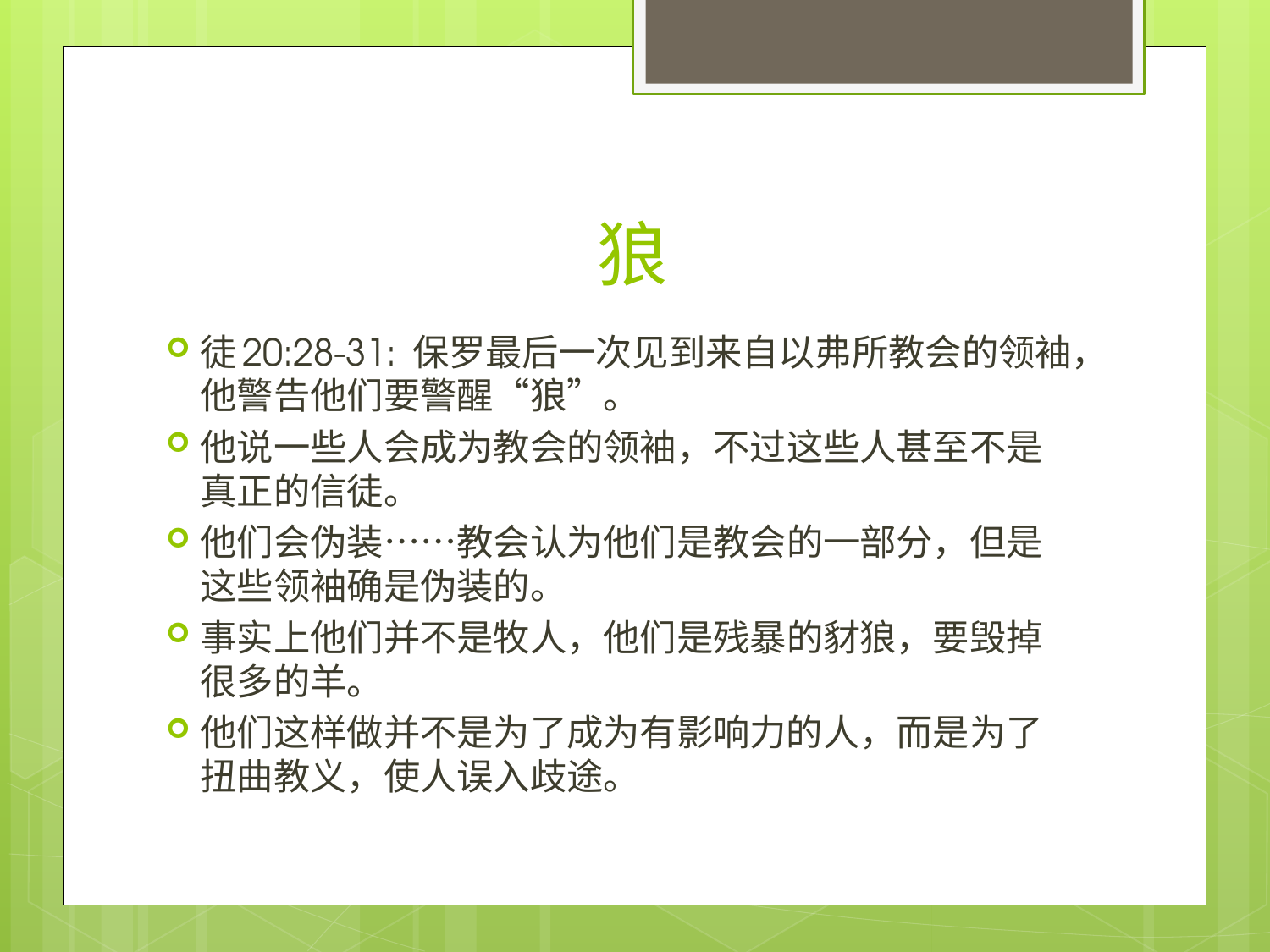

# 狼
徒20:28-31: 保罗最后一次见到来自以弗所教会的领袖，他警告他们要警醒“狼”。
他说一些人会成为教会的领袖，不过这些人甚至不是真正的信徒。
他们会伪装……教会认为他们是教会的一部分，但是这些领袖确是伪装的。
事实上他们并不是牧人，他们是残暴的豺狼，要毁掉很多的羊。
他们这样做并不是为了成为有影响力的人，而是为了扭曲教义，使人误入歧途。